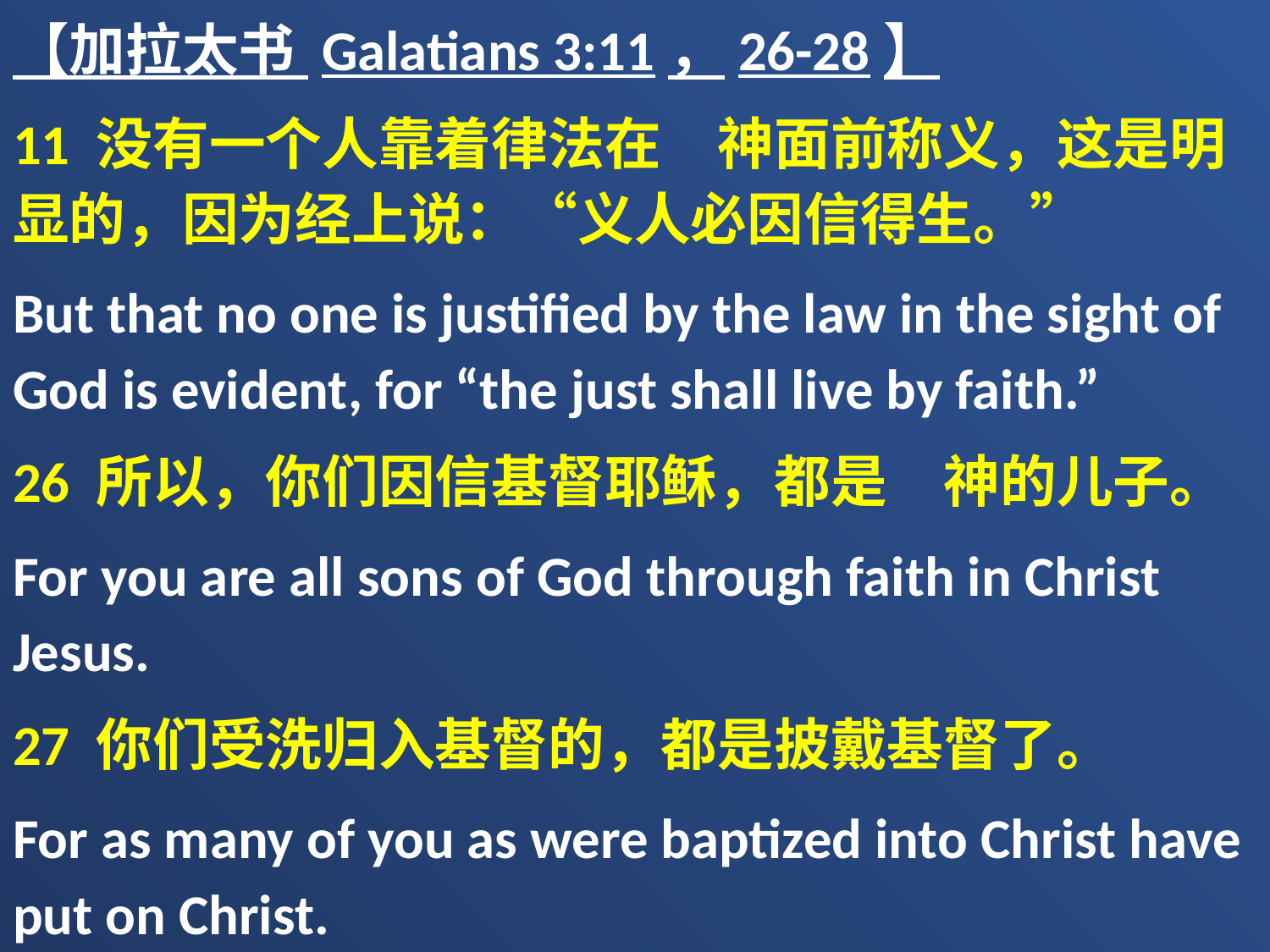

【加拉太书 Galatians 3:11，26-28】
11 没有一个人靠着律法在　神面前称义，这是明显的，因为经上说：“义人必因信得生。”
But that no one is justified by the law in the sight of God is evident, for “the just shall live by faith.”
26 所以，你们因信基督耶稣，都是　神的儿子。
For you are all sons of God through faith in Christ Jesus.
27 你们受洗归入基督的，都是披戴基督了。
For as many of you as were baptized into Christ have put on Christ.